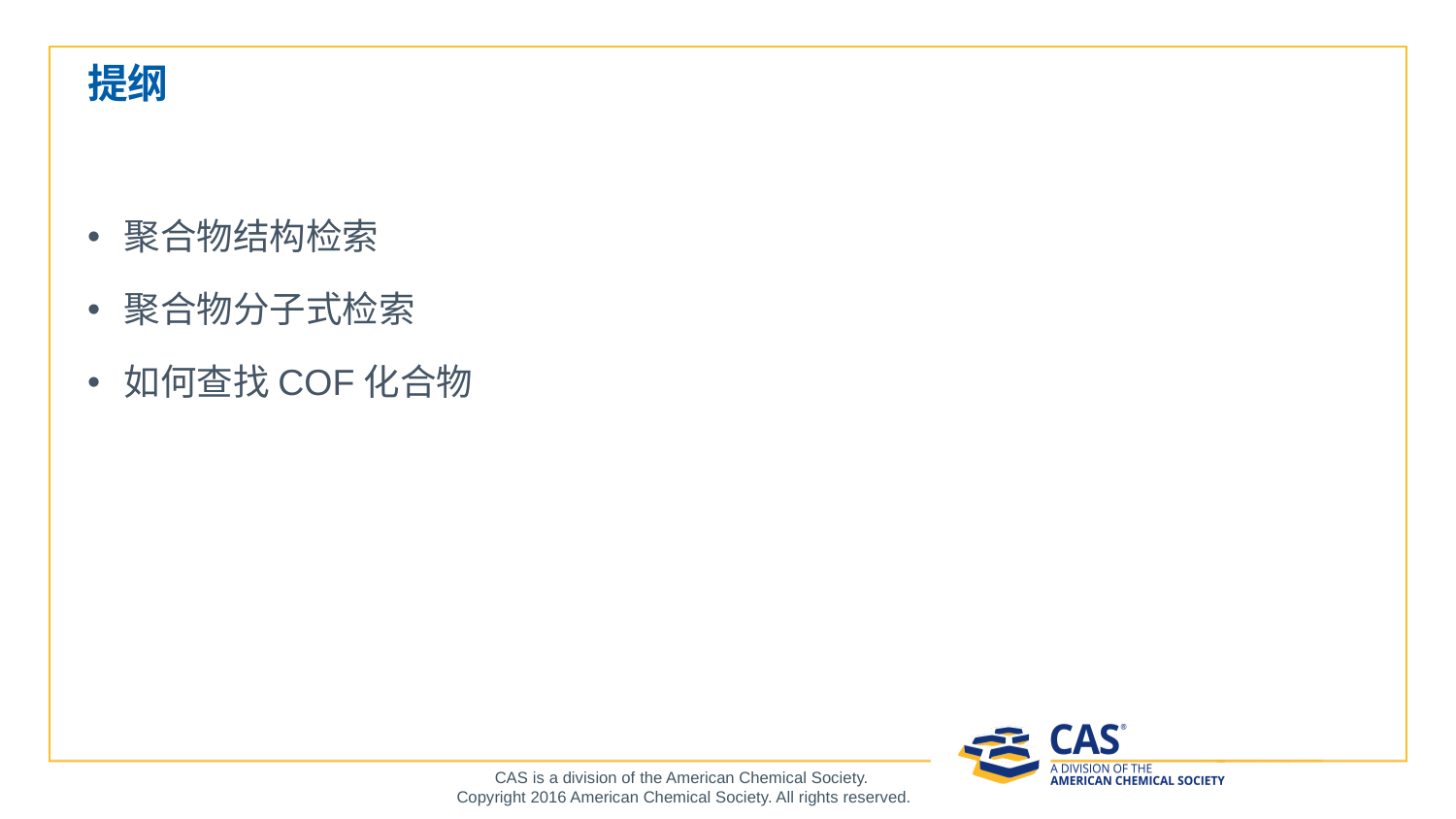

# 提纲
聚合物结构检索
聚合物分子式检索
如何查找COF化合物
31
CAS is a division of the American Chemical Society.
Copyright 2016 American Chemical Society. All rights reserved.